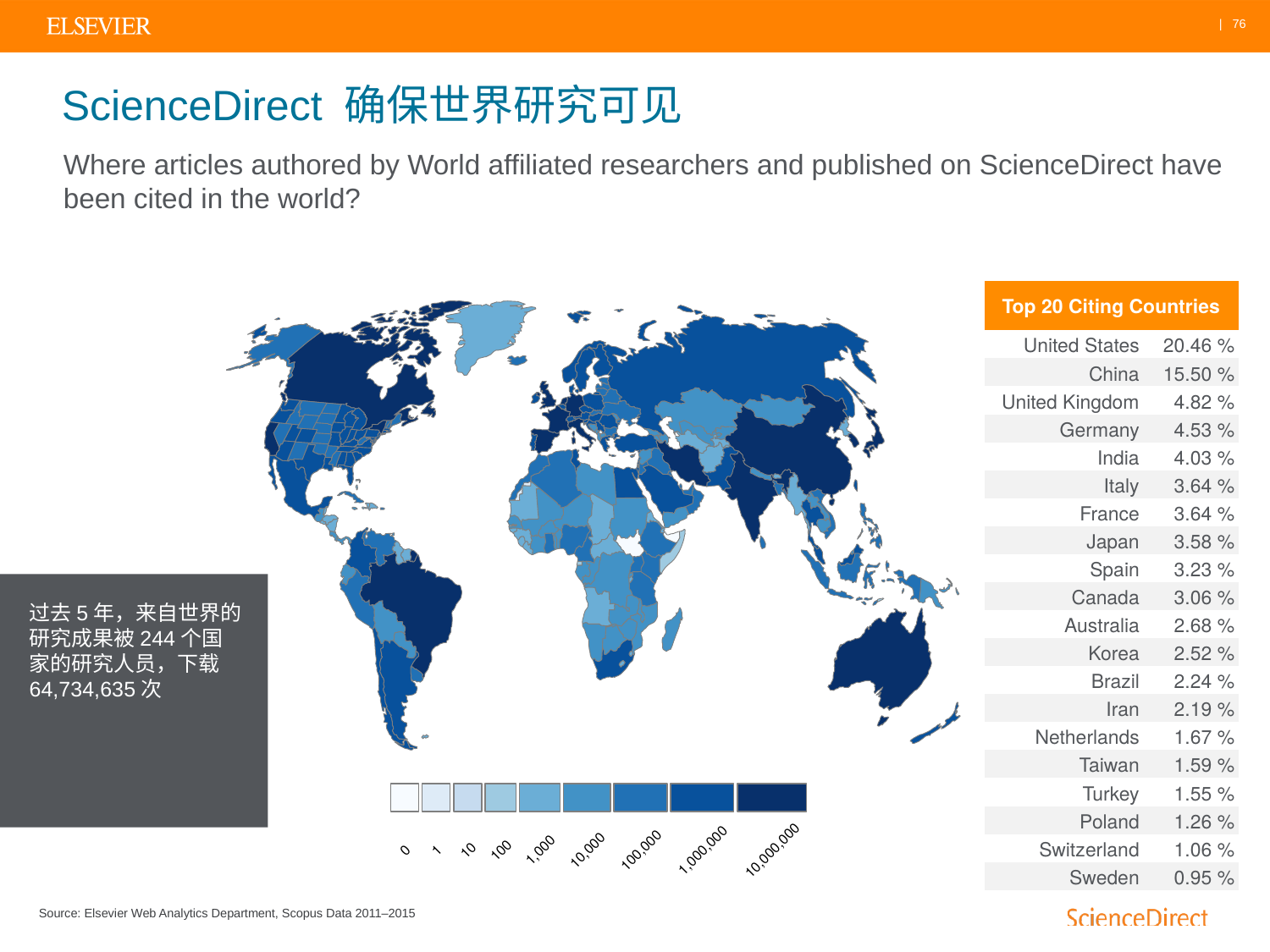

# ScienceDirect 确保世界研究可见
Where articles authored by World affiliated researchers and published on ScienceDirect have been cited in the world?
| Top 20 Citing Countries |  |
| --- | --- |
| United States | 20.46 % |
| China | 15.50 % |
| United Kingdom | 4.82 % |
| Germany | 4.53 % |
| India | 4.03 % |
| Italy | 3.64 % |
| France | 3.64 % |
| Japan | 3.58 % |
| Spain | 3.23 % |
| Canada | 3.06 % |
| Australia | 2.68 % |
| Korea | 2.52 % |
| Brazil | 2.24 % |
| Iran | 2.19 % |
| Netherlands | 1.67 % |
| Taiwan | 1.59 % |
| Turkey | 1.55 % |
| Poland | 1.26 % |
| Switzerland | 1.06 % |
| Sweden | 0.95 % |

过去5年，来自世界的研究成果被244个国家的研究人员，下载64,734,635次

0
1
10
100
1,000
10,000
100,000
1,000,000
10,000,000
Source: Elsevier Web Analytics Department, Scopus Data 2011–2015